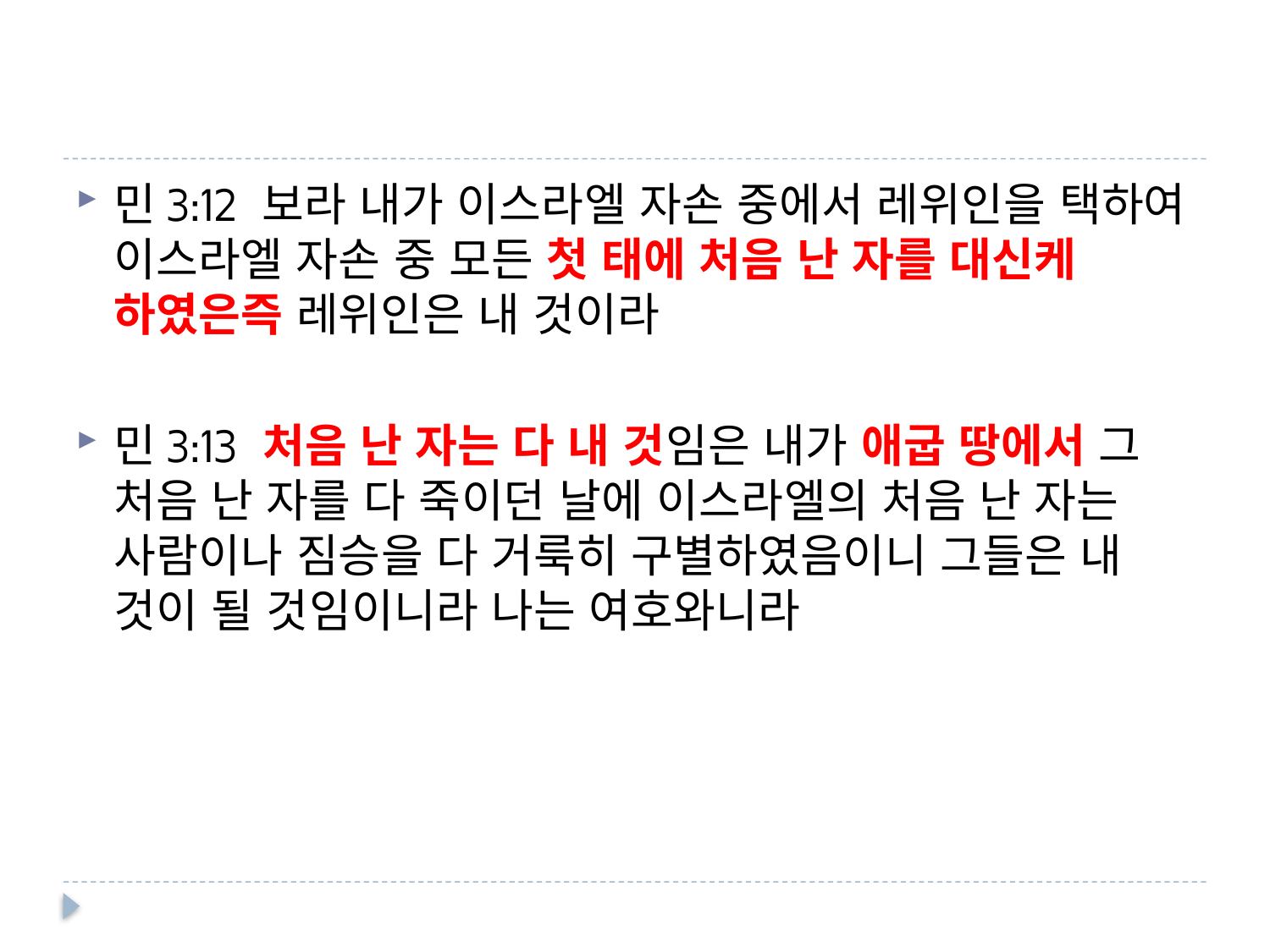

#
민3:12 보라 내가 이스라엘 자손 중에서 레위인을 택하여 이스라엘 자손 중 모든 첫 태에 처음 난 자를 대신케 하였은즉 레위인은 내 것이라

민3:13 처음 난 자는 다 내 것임은 내가 애굽 땅에서 그 처음 난 자를 다 죽이던 날에 이스라엘의 처음 난 자는 사람이나 짐승을 다 거룩히 구별하였음이니 그들은 내 것이 될 것임이니라 나는 여호와니라